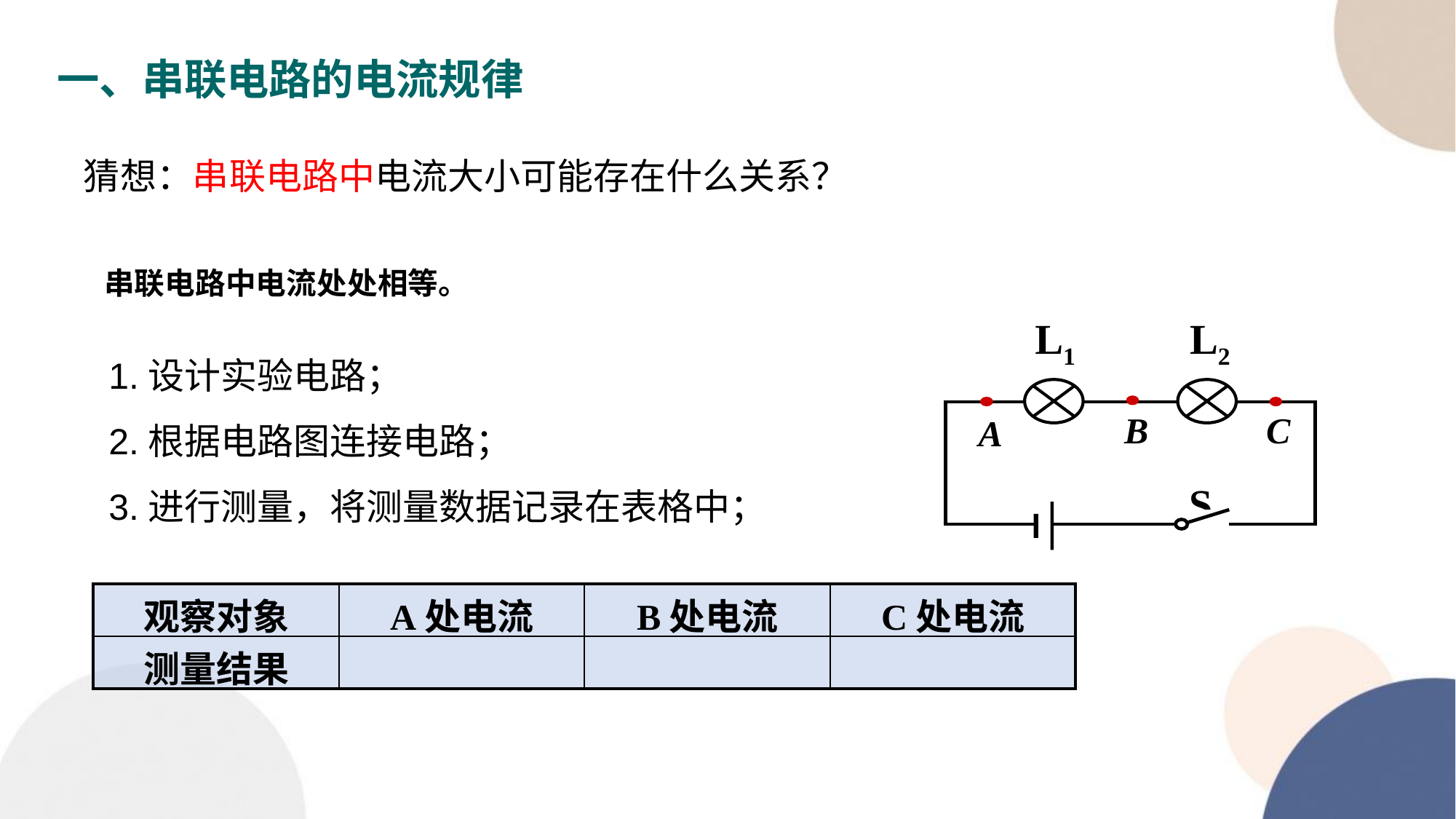

一、串联电路的电流规律
猜想：串联电路中电流大小可能存在什么关系？
串联电路中电流处处相等。
L1
L2

C

B
A

S
1.设计实验电路；
2.根据电路图连接电路；
3.进行测量，将测量数据记录在表格中；

| 观察对象 | A处电流 | B处电流 | C处电流 |
| --- | --- | --- | --- |
| 测量结果 |  |  |  |